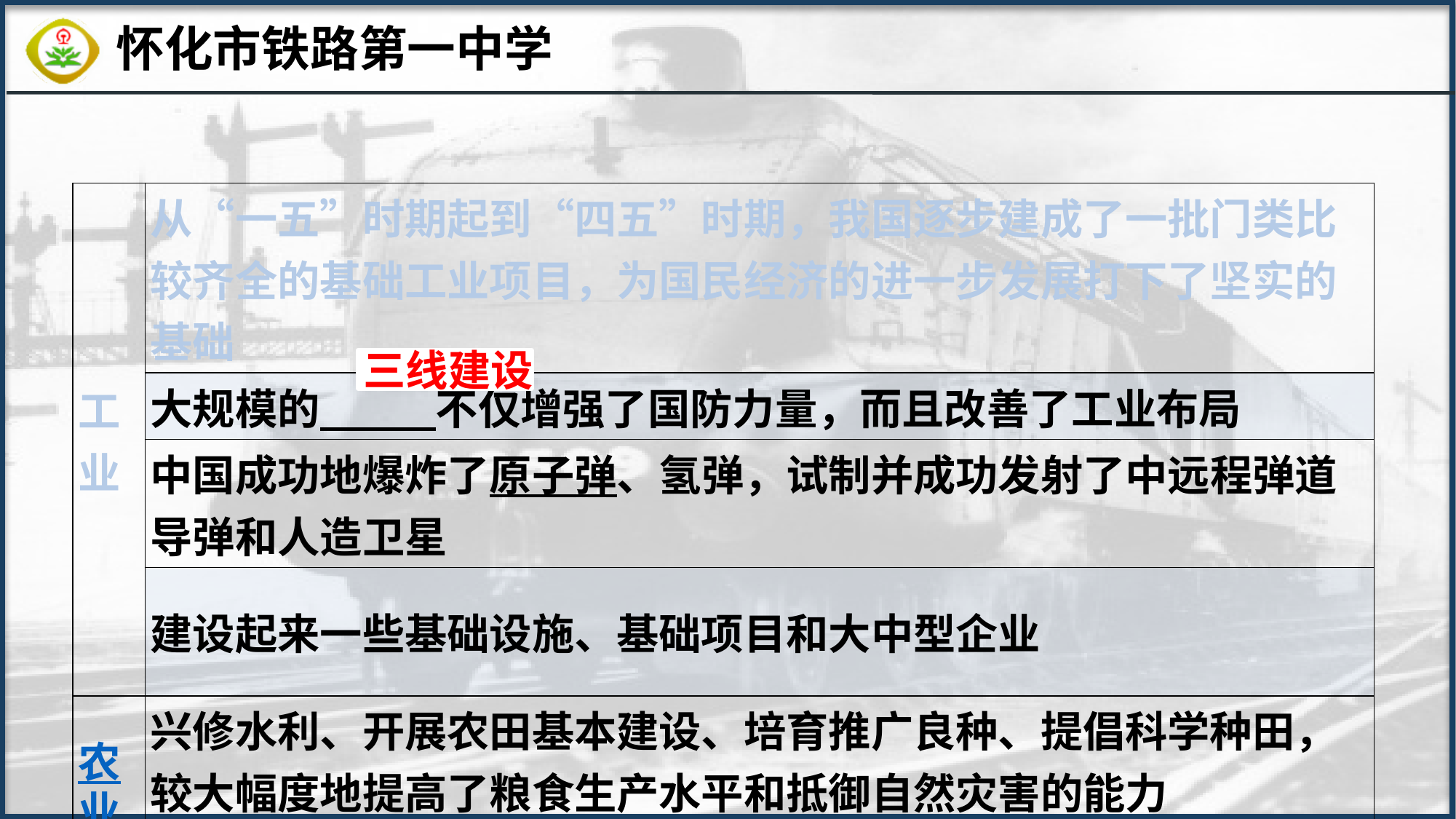

| 工业 | 从“一五”时期起到“四五”时期，我国逐步建成了一批门类比较齐全的基础工业项目，为国民经济的进一步发展打下了坚实的基础 |
| --- | --- |
|  | 大规模的 不仅增强了国防力量，而且改善了工业布局 |
|  | 中国成功地爆炸了原子弹、氢弹，试制并成功发射了中远程弹道导弹和人造卫星 |
|  | 建设起来一些基础设施、基础项目和大中型企业 |
| 农业 | 兴修水利、开展农田基本建设、培育推广良种、提倡科学种田，较大幅度地提高了粮食生产水平和抵御自然灾害的能力 |
三线建设